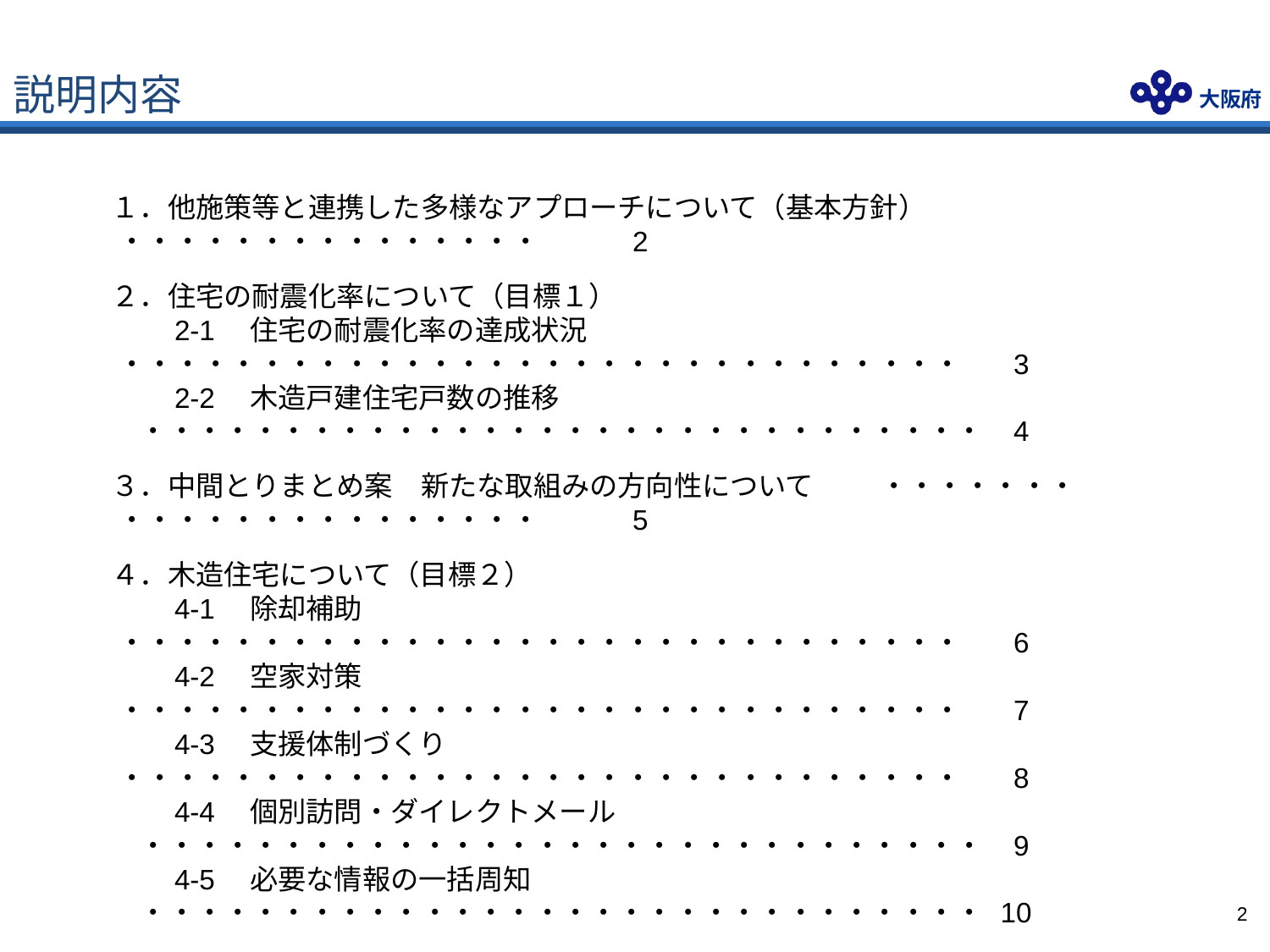

# 説明内容
１．他施策等と連携した多様なアプローチについて（基本方針） 　 ・・・・・・・・・・・・・・・ 	 2
２．住宅の耐震化率について（目標１）
　　2-1　住宅の耐震化率の達成状況	　　 ・・・・・・・・・・・・・・・・・・・・・・・・・・・・・・ 	 3
　　2-2　木造戸建住宅戸数の推移	 　　・・・・・・・・・・・・・・・・・・・・・・・・・・・・・・ 	 4
３．中間とりまとめ案　新たな取組みの方向性について	 ・・・・・・・ ・・・・・・・・・・・・・・・	 5
４．木造住宅について（目標２）
　　4-1　除却補助	 　　　　		　　 ・・・・・・・・・・・・・・・・・・・・・・・・・・・・・・	 6
　　4-2　空家対策　　		　　 ・・・・・・・・・・・・・・・・・・・・・・・・・・・・・・ 	 7
　　4-3　支援体制づくり　　		　　 ・・・・・・・・・・・・・・・・・・・・・・・・・・・・・・ 	 8
　　4-4　個別訪問・ダイレクトメール	 　　・・・・・・・・・・・・・・・・・・・・・・・・・・・・・・ 	 9
　　4-5　必要な情報の一括周知	 　　　　　　　　　・・・・・・・・・・・・・・・・・・・・・・・・・・・・・・ 	10

５．分譲マンションについて（目標２）
　　5-1　総合的なアプローチ	 	　　・・・・・・・・・・・・・・・・・・・・・・・・・・・・・・ 	11
６．大規模建築物について（目標２）
　　6-1　病院への働きかけを重点化　 	 　　・・・・・・・・・・・・・・・・・・・・・・・・・・・・・・ 	12
７．広域緊急交通路沿道建築物について（目標２）
　　7-1　対象の重点化		　　 ・・・・・・・・・・・・・・・・・・・・・・・・・・・・・・ 	13
2